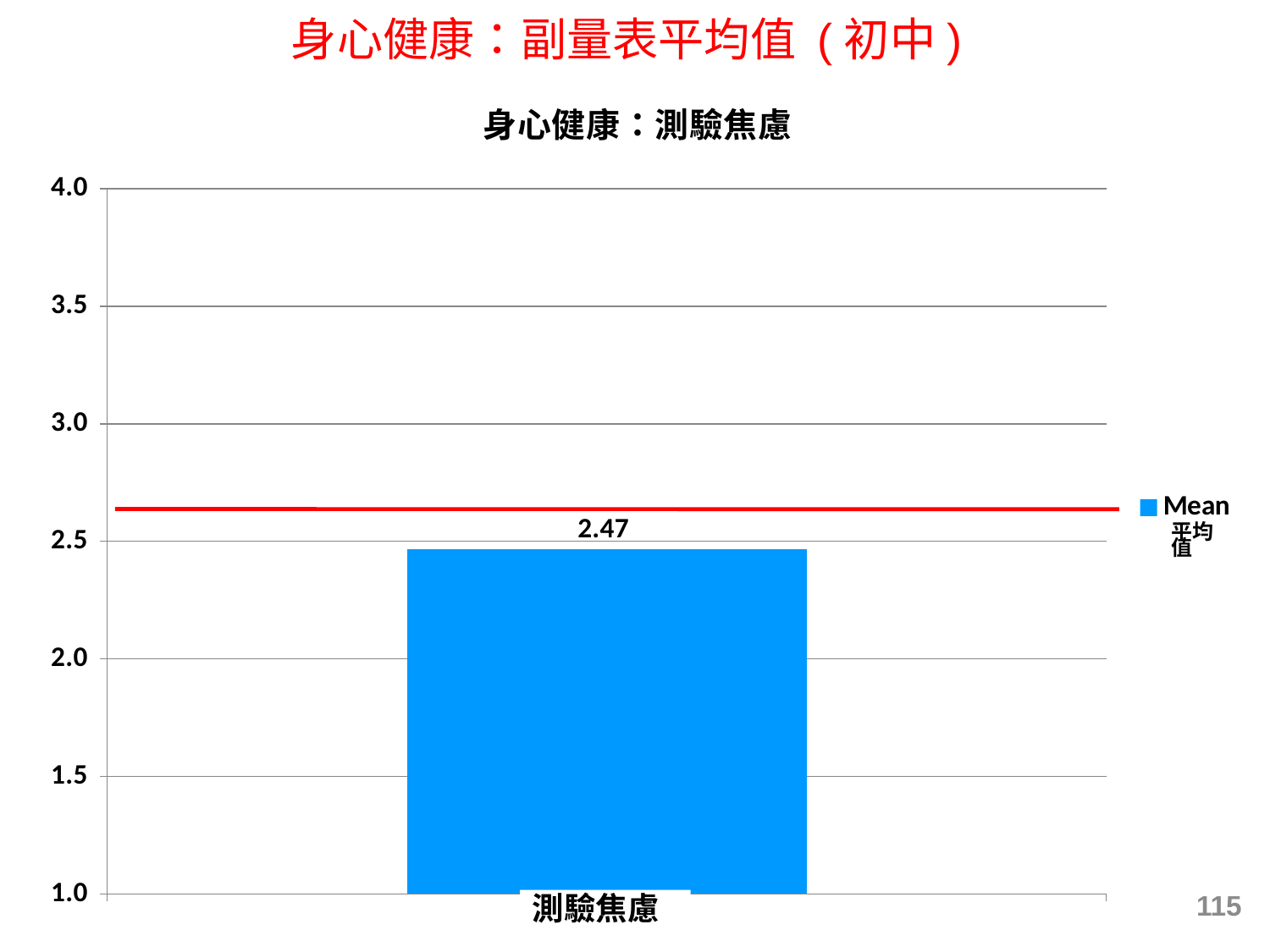

身心健康：副量表平均值 (初中)

### Chart: 身心健康：測驗焦慮

| Category | Mean |
|---|---|
| Test Anxiety | 2.466885573692517 |
115
測驗焦慮